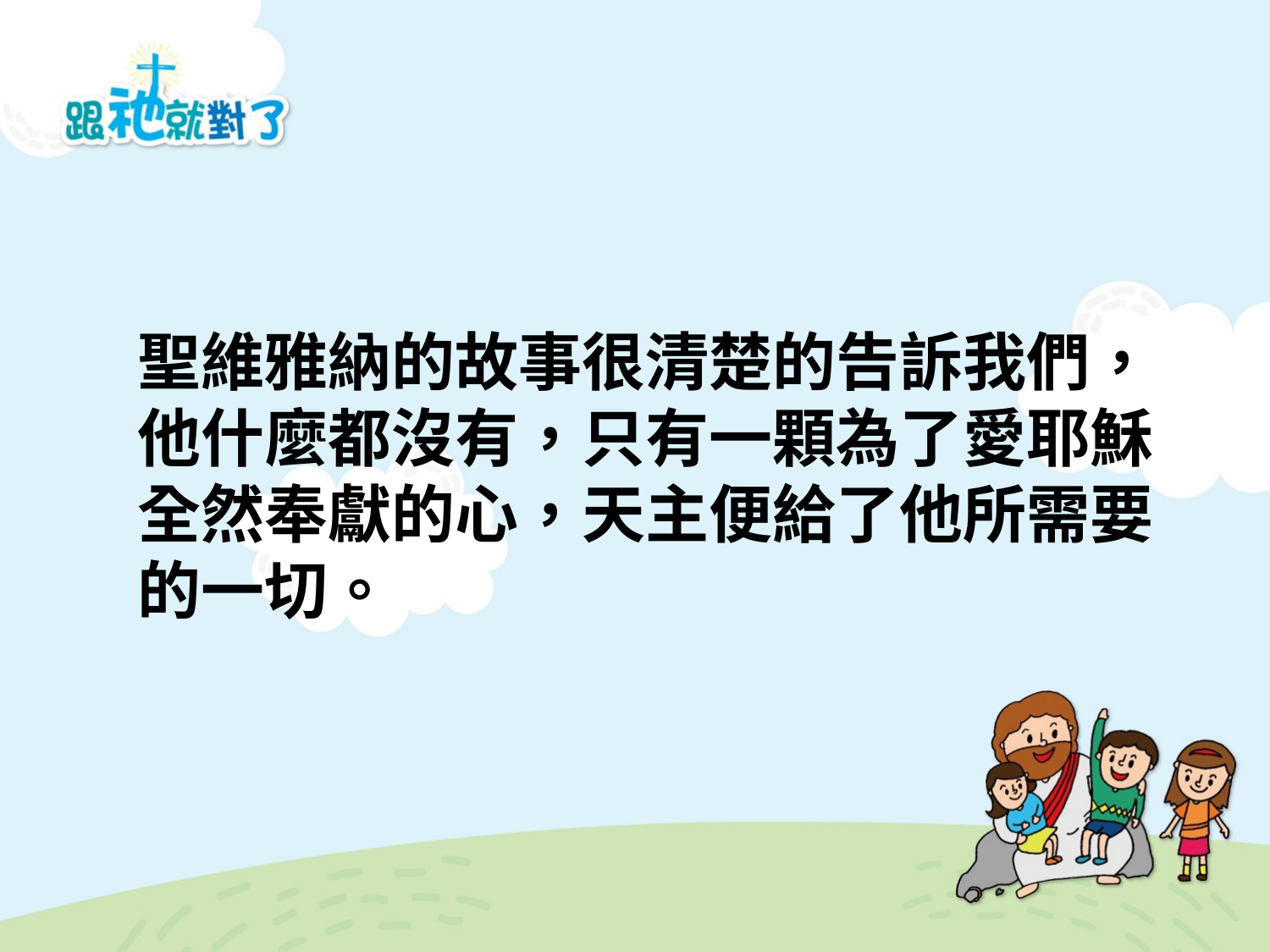

聖維雅納的故事很清楚的告訴我們，他什麼都沒有，只有一顆為了愛耶穌全然奉獻的心，天主便給了他所需要的一切。